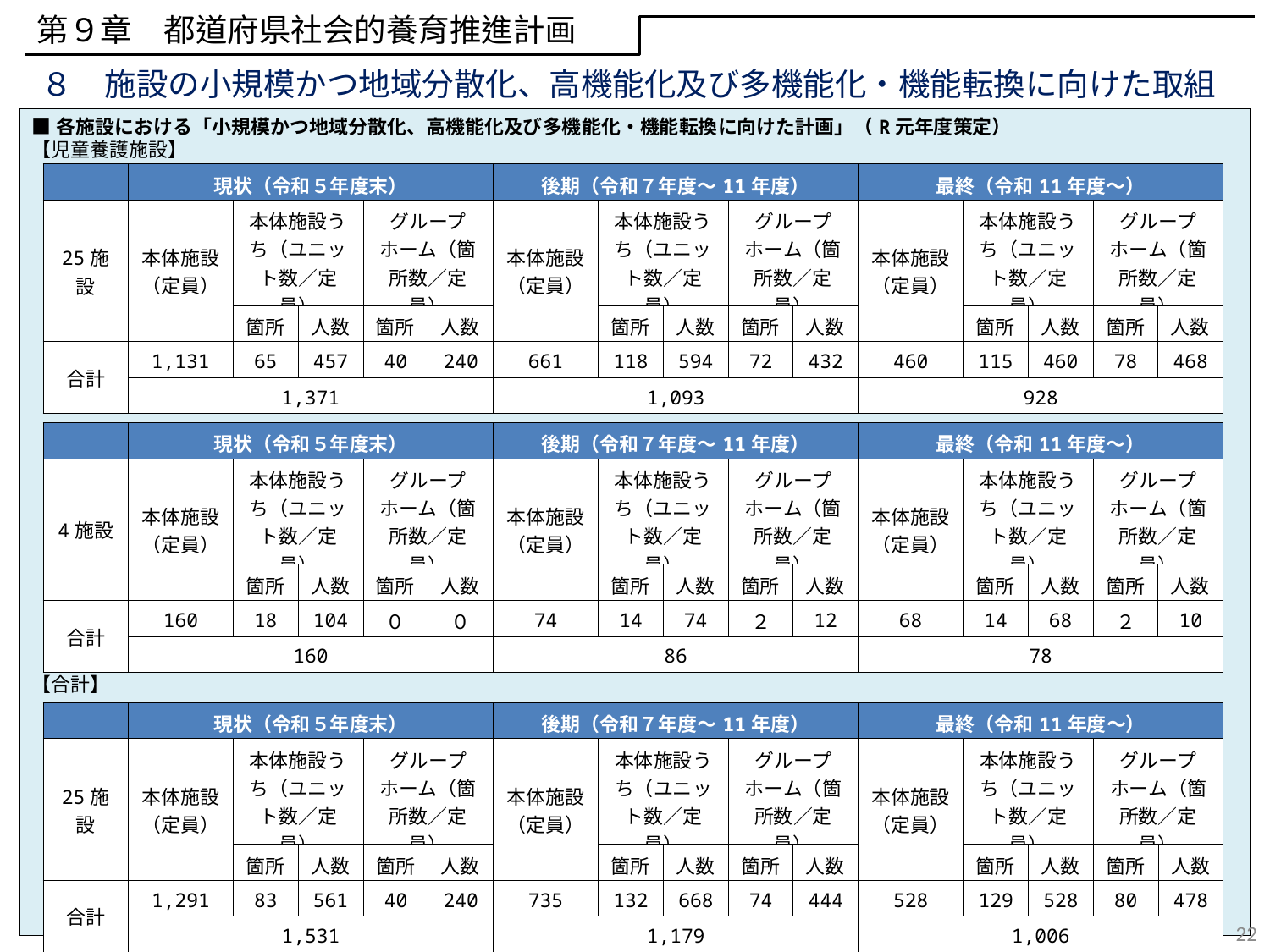

第９章　都道府県社会的養育推進計画
８　施設の小規模かつ地域分散化、高機能化及び多機能化・機能転換に向けた取組
■各施設における「小規模かつ地域分散化、高機能化及び多機能化・機能転換に向けた計画」（R元年度策定）
【児童養護施設】

【乳児院】

【合計】

|  | 現状（令和５年度末） |  |  |  |  | 後期（令和７年度～11年度） |  |  |  |  | 最終（令和11年度～） |  |  |  |  |
| --- | --- | --- | --- | --- | --- | --- | --- | --- | --- | --- | --- | --- | --- | --- | --- |
| 25施設 | 本体施設（定員） | 本体施設うち（ユニット数／定員） |  | グループホーム（箇所数／定員） |  | 本体施設（定員） | 本体施設うち（ユニット数／定員） |  | グループホーム（箇所数／定員） |  | 本体施設（定員） | 本体施設うち（ユニット数／定員） |  | グループホーム（箇所数／定員） |  |
|  |  | 箇所 | 人数 | 箇所 | 人数 |  | 箇所 | 人数 | 箇所 | 人数 |  | 箇所 | 人数 | 箇所 | 人数 |
| 合計 | 1,131 | 65 | 457 | 40 | 240 | 661 | 118 | 594 | 72 | 432 | 460 | 115 | 460 | 78 | 468 |
|  | 1,371 |  |  |  |  | 1,093 |  |  |  |  | 928 |  |  |  |  |
|  | 現状（令和５年度末） |  |  |  |  | 後期（令和７年度～11年度） |  |  |  |  | 最終（令和11年度～） |  |  |  |  |
| --- | --- | --- | --- | --- | --- | --- | --- | --- | --- | --- | --- | --- | --- | --- | --- |
| 4施設 | 本体施設（定員） | 本体施設うち（ユニット数／定員） |  | グループホーム（箇所数／定員） |  | 本体施設（定員） | 本体施設うち（ユニット数／定員） |  | グループホーム（箇所数／定員） |  | 本体施設（定員） | 本体施設うち（ユニット数／定員） |  | グループホーム（箇所数／定員） |  |
|  |  | 箇所 | 人数 | 箇所 | 人数 |  | 箇所 | 人数 | 箇所 | 人数 |  | 箇所 | 人数 | 箇所 | 人数 |
| 合計 | 160 | 18 | 104 | ０ | ０ | 74 | 14 | 74 | ２ | 12 | 68 | 14 | 68 | ２ | 10 |
|  | 160 |  |  |  |  | 86 |  |  |  |  | 78 |  |  |  |  |
|  | 現状（令和５年度末） |  |  |  |  | 後期（令和７年度～11年度） |  |  |  |  | 最終（令和11年度～） |  |  |  |  |
| --- | --- | --- | --- | --- | --- | --- | --- | --- | --- | --- | --- | --- | --- | --- | --- |
| 25施設 | 本体施設（定員） | 本体施設うち（ユニット数／定員） |  | グループホーム（箇所数／定員） |  | 本体施設（定員） | 本体施設うち（ユニット数／定員） |  | グループホーム（箇所数／定員） |  | 本体施設（定員） | 本体施設うち（ユニット数／定員） |  | グループホーム（箇所数／定員） |  |
|  |  | 箇所 | 人数 | 箇所 | 人数 |  | 箇所 | 人数 | 箇所 | 人数 |  | 箇所 | 人数 | 箇所 | 人数 |
| 合計 | 1,291 | 83 | 561 | 40 | 240 | 735 | 132 | 668 | 74 | 444 | 528 | 129 | 528 | 80 | 478 |
|  | 1,531 |  |  |  |  | 1,179 |  |  |  |  | 1,006 |  |  |  |  |
22